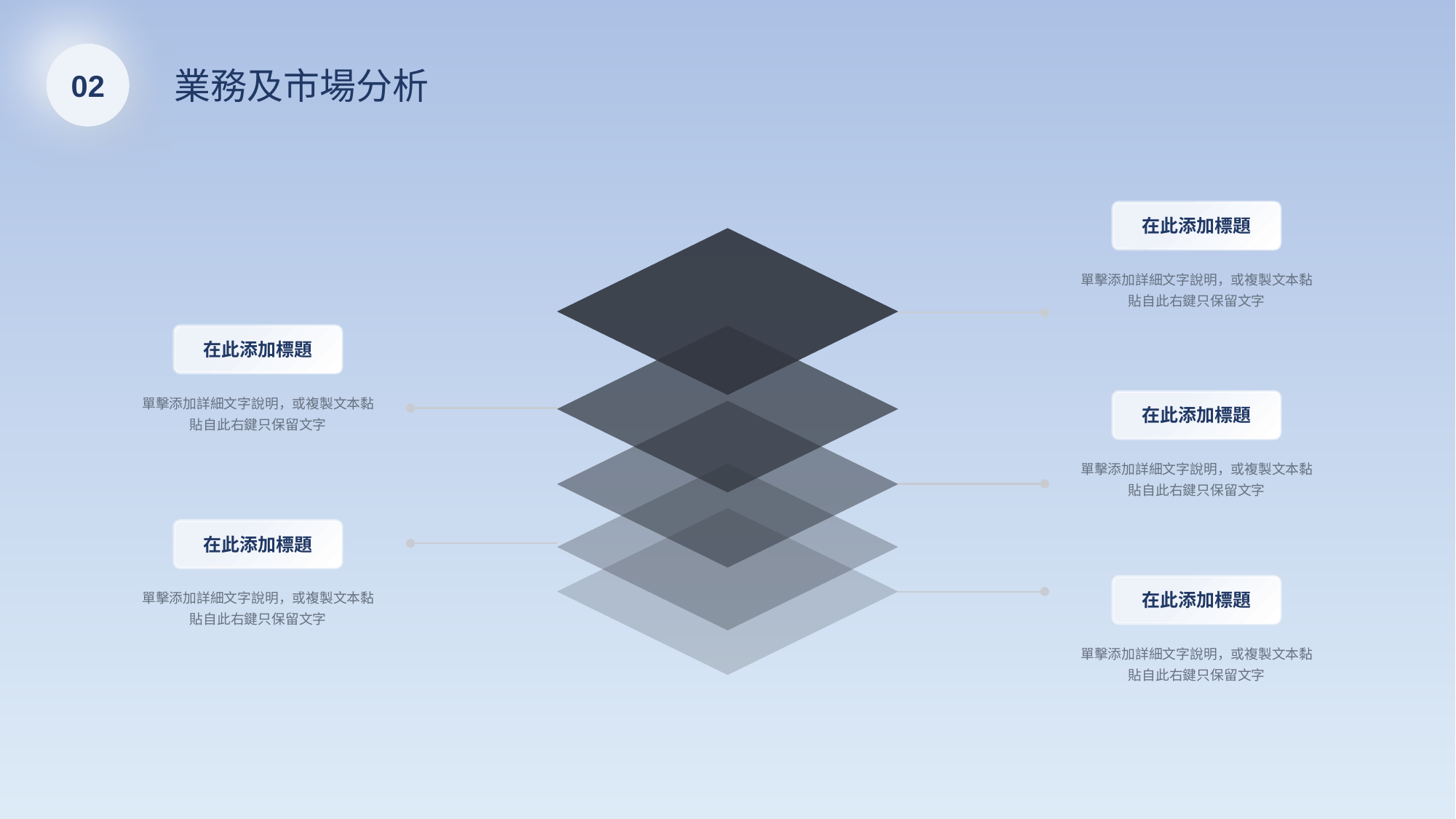

02
業務及市場分析

在此添加標題

單擊添加詳細文字說明，或複製文本黏貼自此右鍵只保留文字

在此添加標題
單擊添加詳細文字說明，或複製文本黏貼自此右鍵只保留文字

在此添加標題

單擊添加詳細文字說明，或複製文本黏貼自此右鍵只保留文字

在此添加標題

在此添加標題
單擊添加詳細文字說明，或複製文本黏貼自此右鍵只保留文字

單擊添加詳細文字說明，或複製文本黏貼自此右鍵只保留文字